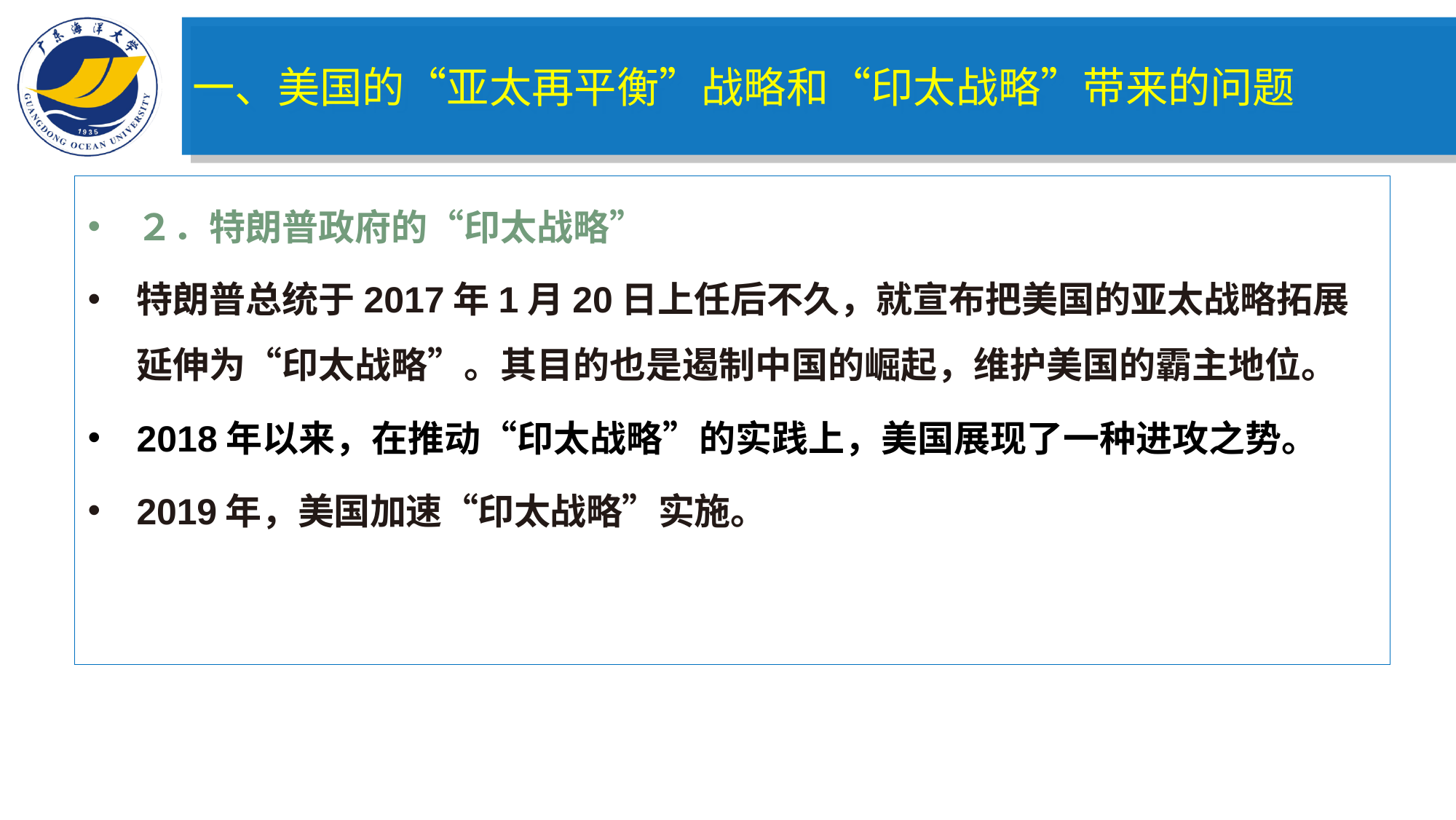

一、美国的“亚太再平衡”战略和“印太战略”带来的问题
２．特朗普政府的“印太战略”
特朗普总统于2017年1月20日上任后不久，就宣布把美国的亚太战略拓展延伸为“印太战略”。其目的也是遏制中国的崛起，维护美国的霸主地位。
2018年以来，在推动“印太战略”的实践上，美国展现了一种进攻之势。
2019年，美国加速“印太战略”实施。